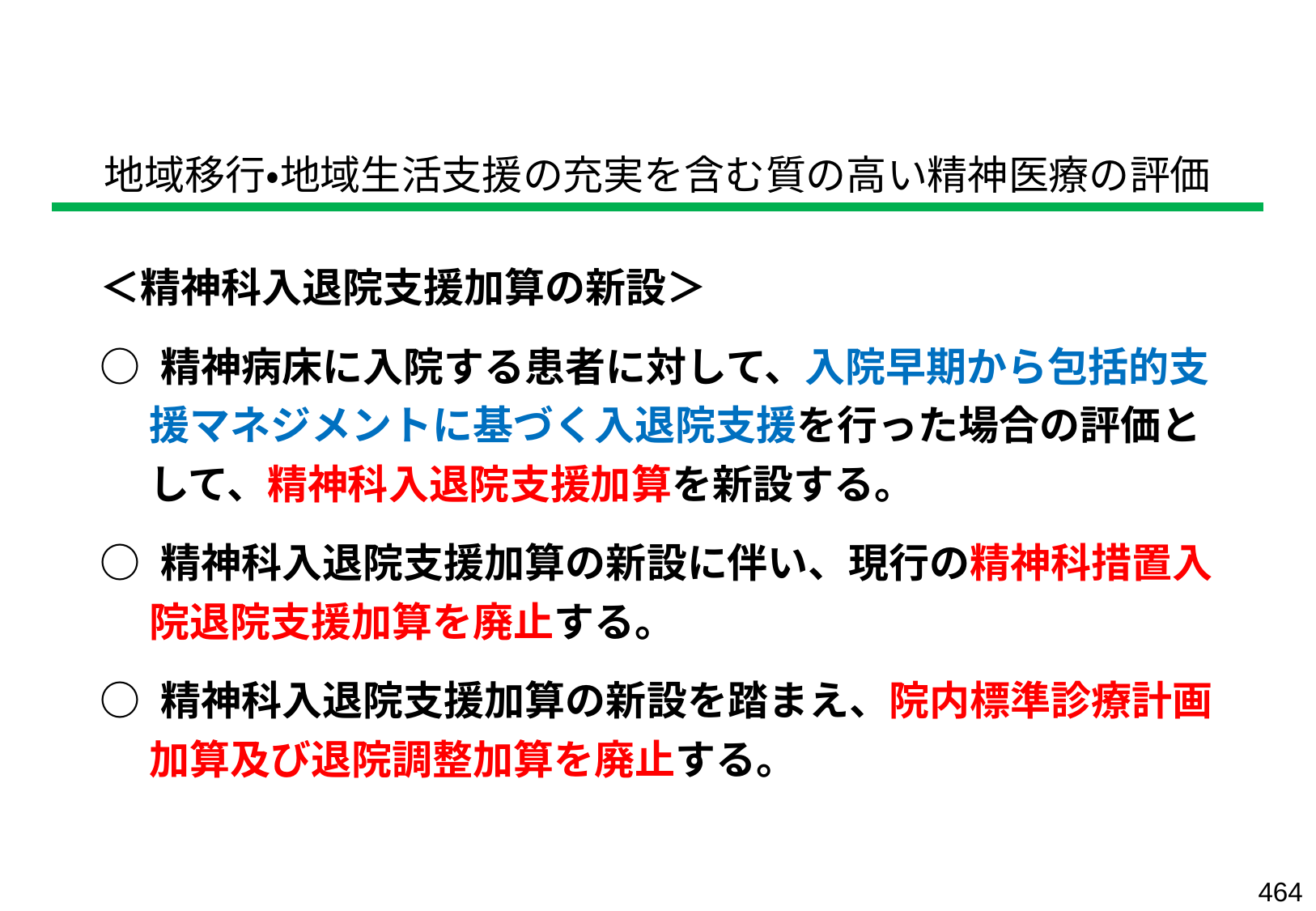

| 地域移行・地域生活支援の充実を含む質の高い精神医療の評価 |
| --- |
| ＜精神科入退院支援加算の新設＞ ○ 精神病床に入院する患者に対して、入院早期から包括的支援マネジメントに基づく入退院支援を行った場合の評価として、精神科入退院支援加算を新設する。 ○ 精神科入退院支援加算の新設に伴い、現行の精神科措置入院退院支援加算を廃止する。 ○ 精神科入退院支援加算の新設を踏まえ、院内標準診療計画加算及び退院調整加算を廃止する。 |
| --- |
464